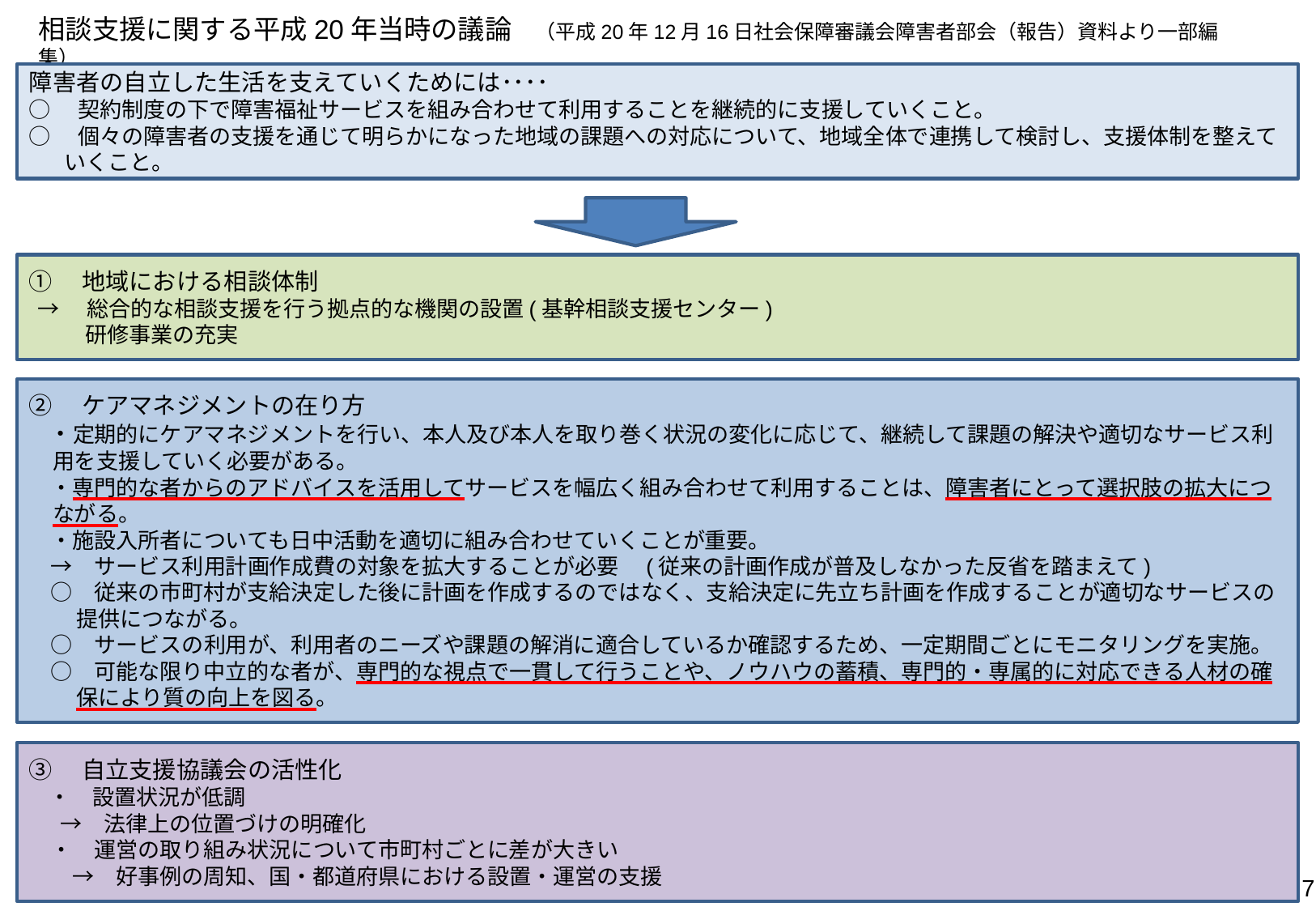

相談支援に関する平成20年当時の議論　（平成20年12月16日社会保障審議会障害者部会（報告）資料より一部編集）
障害者の自立した生活を支えていくためには････
○　契約制度の下で障害福祉サービスを組み合わせて利用することを継続的に支援していくこと。
○　個々の障害者の支援を通じて明らかになった地域の課題への対応について、地域全体で連携して検討し、支援体制を整えていくこと。

①　地域における相談体制
  →　総合的な相談支援を行う拠点的な機関の設置(基幹相談支援センター)
    　  研修事業の充実
②　ケアマネジメントの在り方
　・定期的にケアマネジメントを行い、本人及び本人を取り巻く状況の変化に応じて、継続して課題の解決や適切なサービス利用を支援していく必要がある。
　・専門的な者からのアドバイスを活用してサービスを幅広く組み合わせて利用することは、障害者にとって選択肢の拡大につながる。
　・施設入所者についても日中活動を適切に組み合わせていくことが重要。
　→　サービス利用計画作成費の対象を拡大することが必要　(従来の計画作成が普及しなかった反省を踏まえて)
　○　従来の市町村が支給決定した後に計画を作成するのではなく、支給決定に先立ち計画を作成することが適切なサービスの提供につながる。
　○　サービスの利用が、利用者のニーズや課題の解消に適合しているか確認するため、一定期間ごとにモニタリングを実施。
　○　可能な限り中立的な者が、専門的な視点で一貫して行うことや、ノウハウの蓄積、専門的・専属的に対応できる人材の確保により質の向上を図る。
③　自立支援協議会の活性化
　・　設置状況が低調
　  →　法律上の位置づけの明確化
　・　運営の取り組み状況について市町村ごとに差が大きい
　　→　好事例の周知、国・都道府県における設置・運営の支援
7